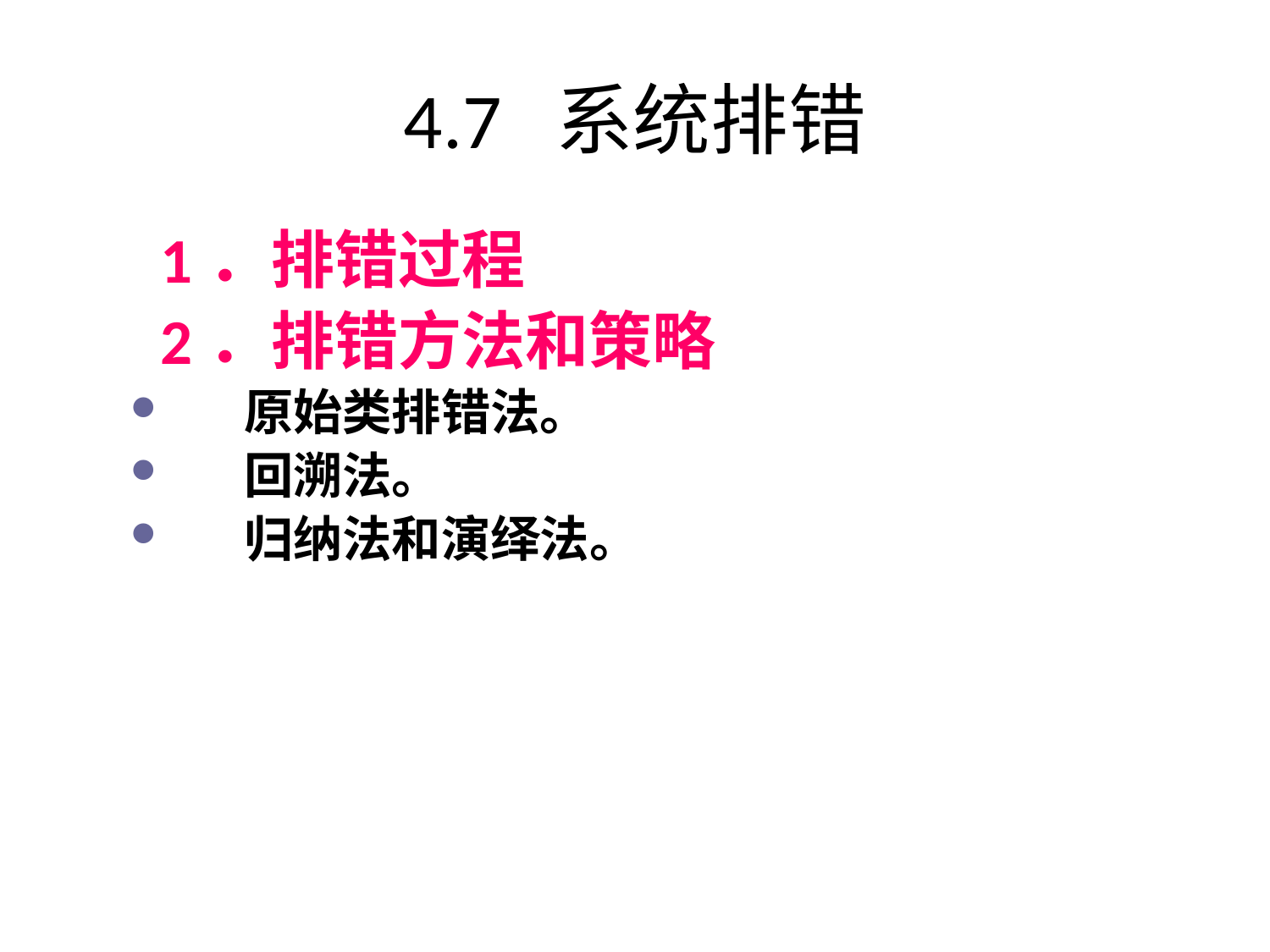

# 4.7  系统排错
1．排错过程
2．排错方法和策略
      原始类排错法。
      回溯法。
      归纳法和演绎法。